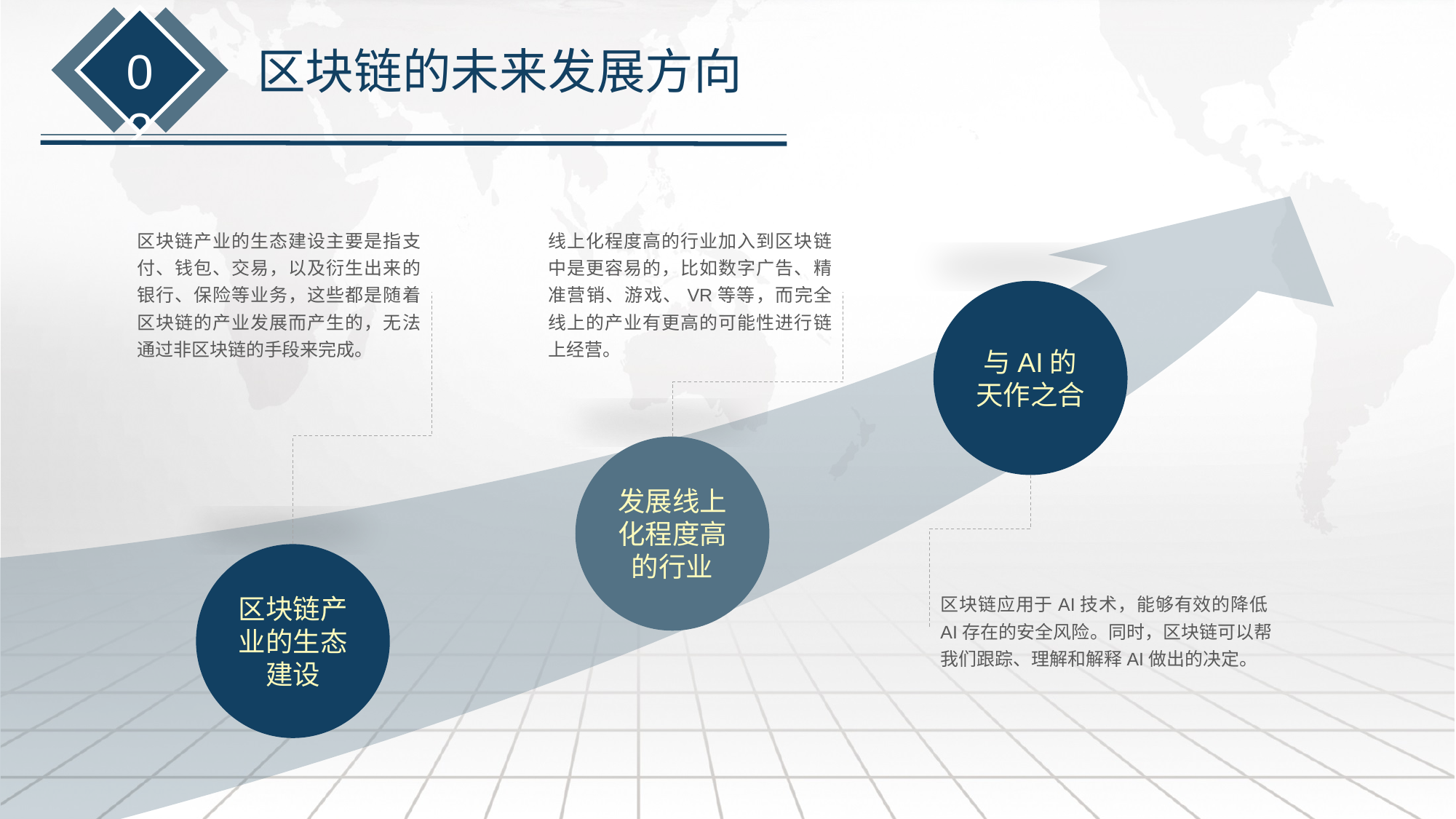

02
区块链的未来发展方向

区块链产业的生态建设主要是指支付、钱包、交易，以及衍生出来的银行、保险等业务，这些都是随着区块链的产业发展而产生的，无法通过非区块链的手段来完成。
线上化程度高的行业加入到区块链中是更容易的，比如数字广告、精准营销、游戏、VR等等，而完全线上的产业有更高的可能性进行链上经营。
与AI的天作之合
发展线上化程度高的行业
区块链产业的生态建设
区块链应用于AI技术，能够有效的降低AI存在的安全风险。同时，区块链可以帮我们跟踪、理解和解释AI做出的决定。